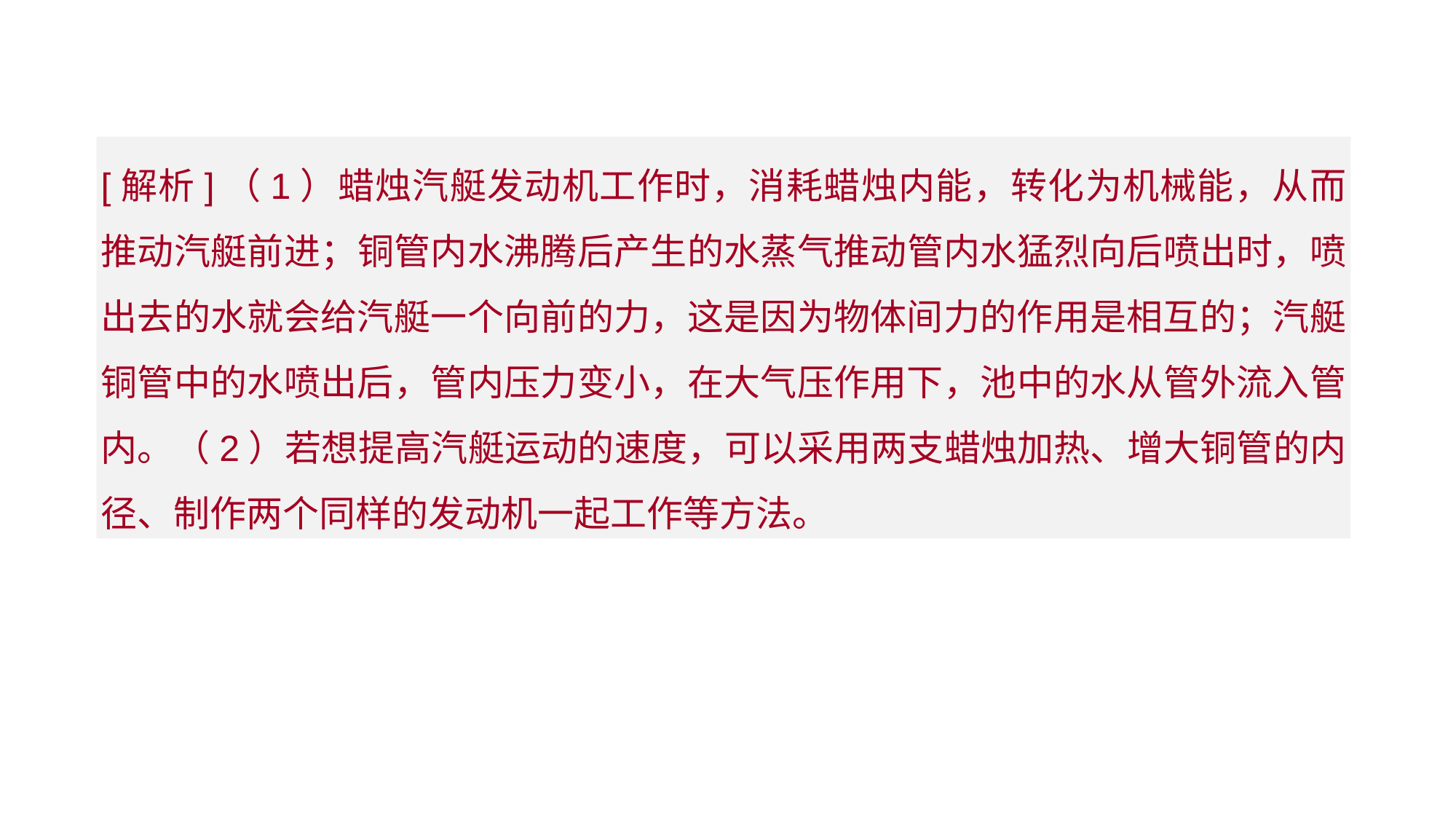

[解析]（1）蜡烛汽艇发动机工作时，消耗蜡烛内能，转化为机械能，从而推动汽艇前进；铜管内水沸腾后产生的水蒸气推动管内水猛烈向后喷出时，喷出去的水就会给汽艇一个向前的力，这是因为物体间力的作用是相互的；汽艇铜管中的水喷出后，管内压力变小，在大气压作用下，池中的水从管外流入管内。（2）若想提高汽艇运动的速度，可以采用两支蜡烛加热、增大铜管的内径、制作两个同样的发动机一起工作等方法。
真题回顾 把握考向